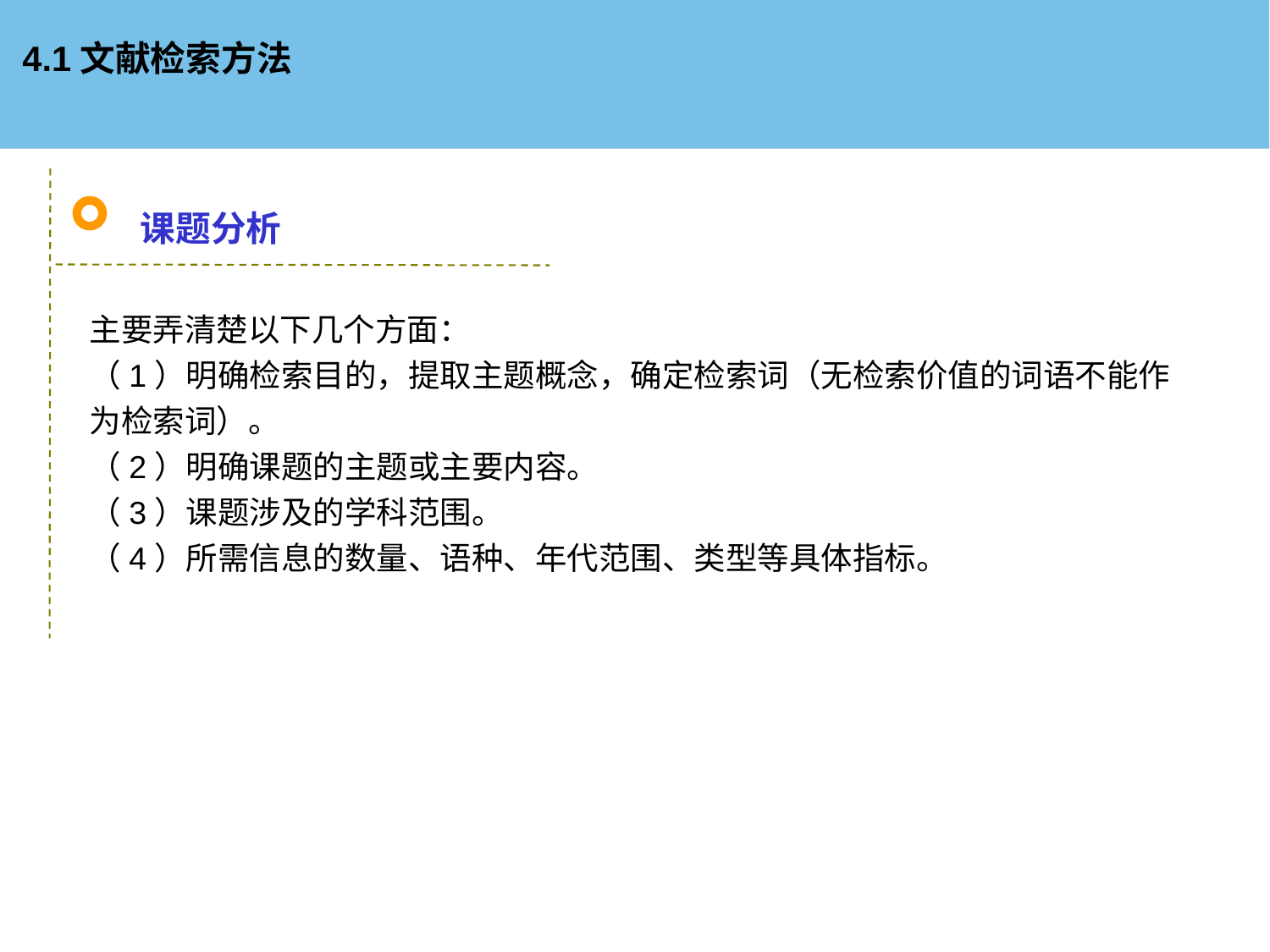

4.1文献检索方法

课题分析

主要弄清楚以下几个方面：
（1）明确检索目的，提取主题概念，确定检索词（无检索价值的词语不能作为检索词）。
（2）明确课题的主题或主要内容。
（3）课题涉及的学科范围。
（4）所需信息的数量、语种、年代范围、类型等具体指标。